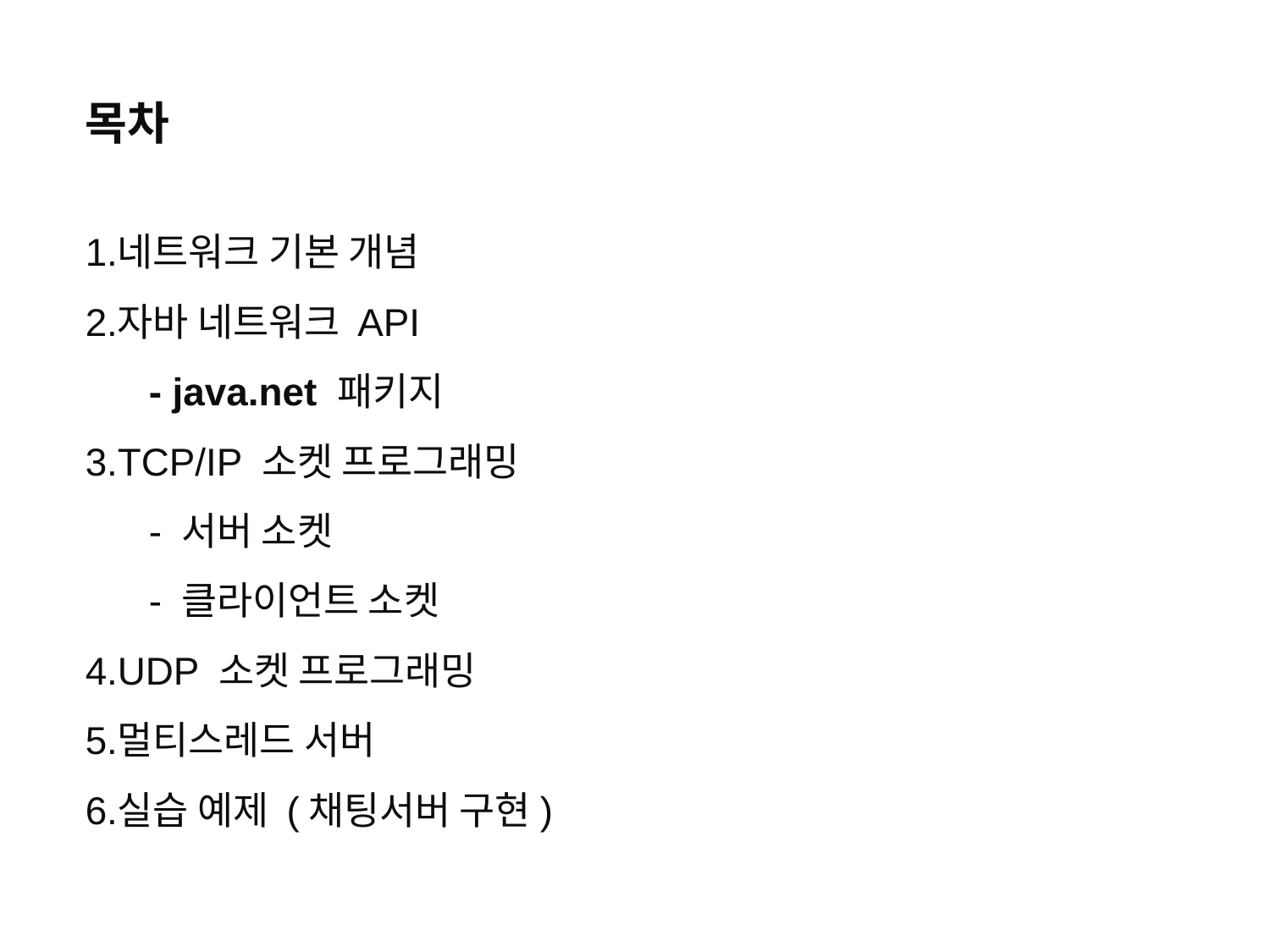

목차

네트워크 기본 개념
자바 네트워크 API
- java.net 패키지
TCP/IP 소켓 프로그래밍
- 서버 소켓
- 클라이언트 소켓
UDP 소켓 프로그래밍
멀티스레드 서버
실습 예제 (채팅서버 구현)